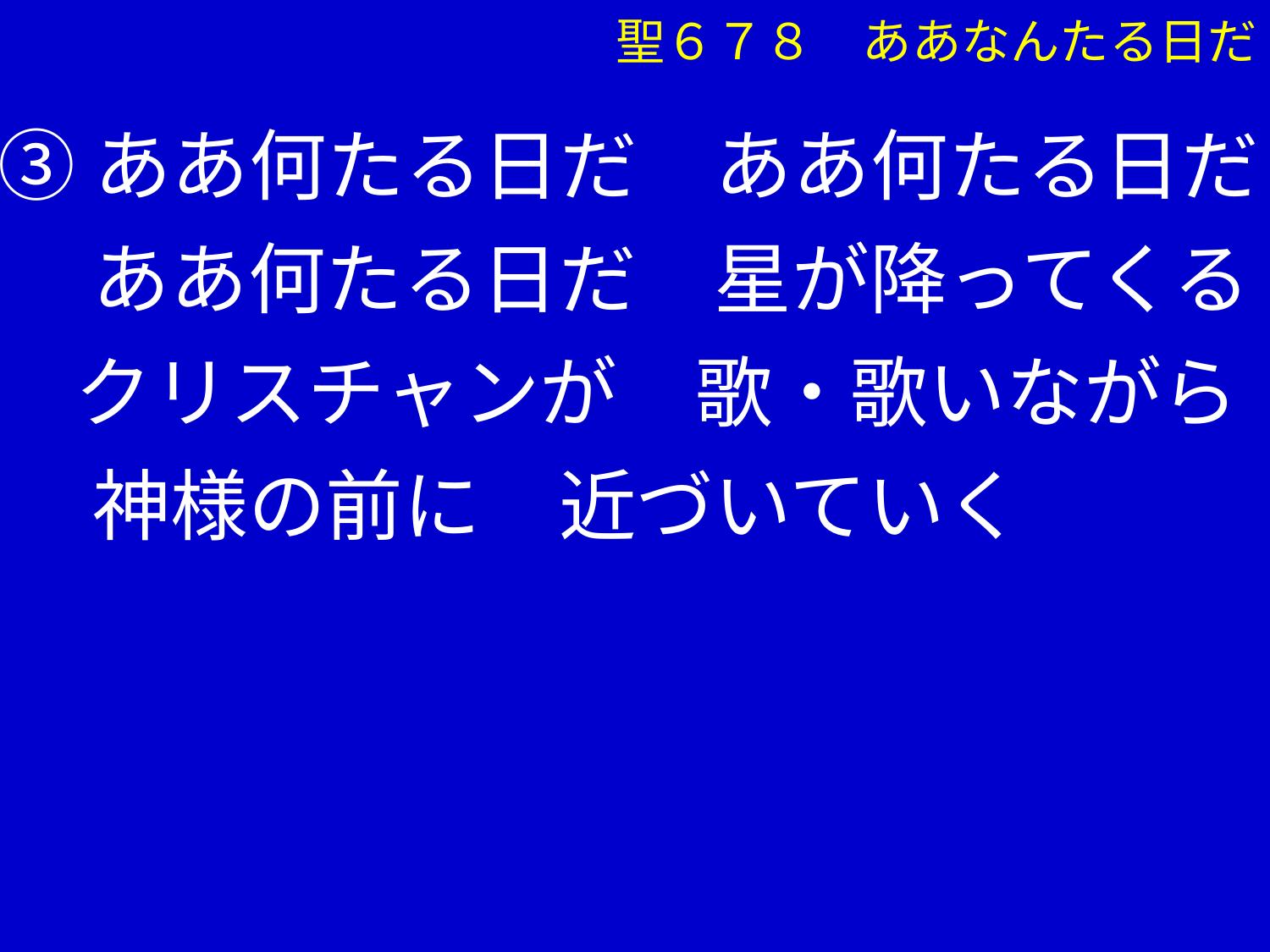

聖６７８　ああなんたる日だ
③ああ何たる日だ　ああ何たる日だ
　 ああ何たる日だ　星が降ってくる
　  クリスチャンが　歌・歌いながら
　 神様の前に　近づいていく